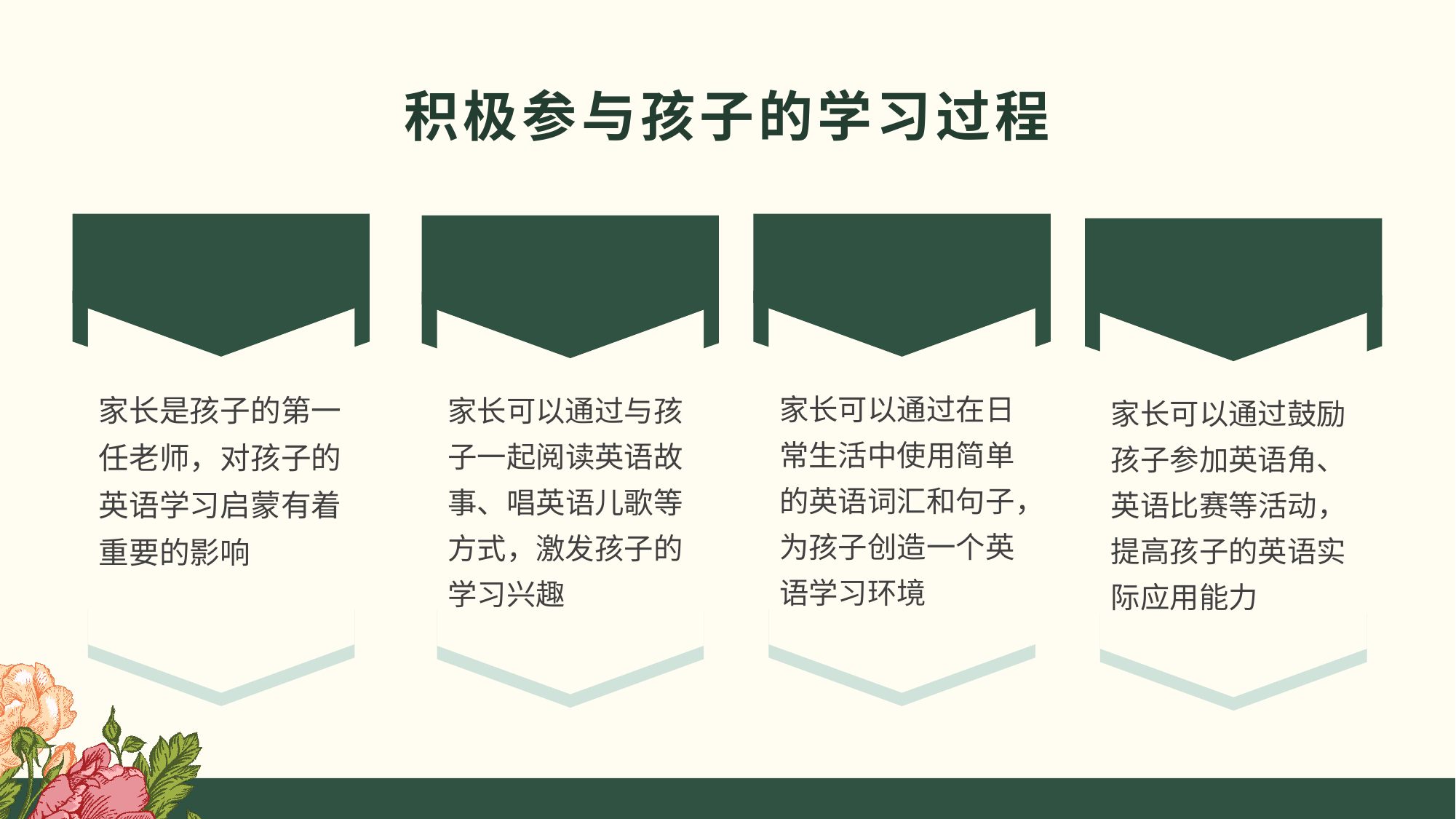

积极参与孩子的学习过程

家长是孩子的第一任老师，对孩子的英语学习启蒙有着重要的影响
家长可以通过在日常生活中使用简单的英语词汇和句子，为孩子创造一个英语学习环境
家长可以通过与孩子一起阅读英语故事、唱英语儿歌等方式，激发孩子的学习兴趣
家长可以通过鼓励孩子参加英语角、英语比赛等活动，提高孩子的英语实际应用能力